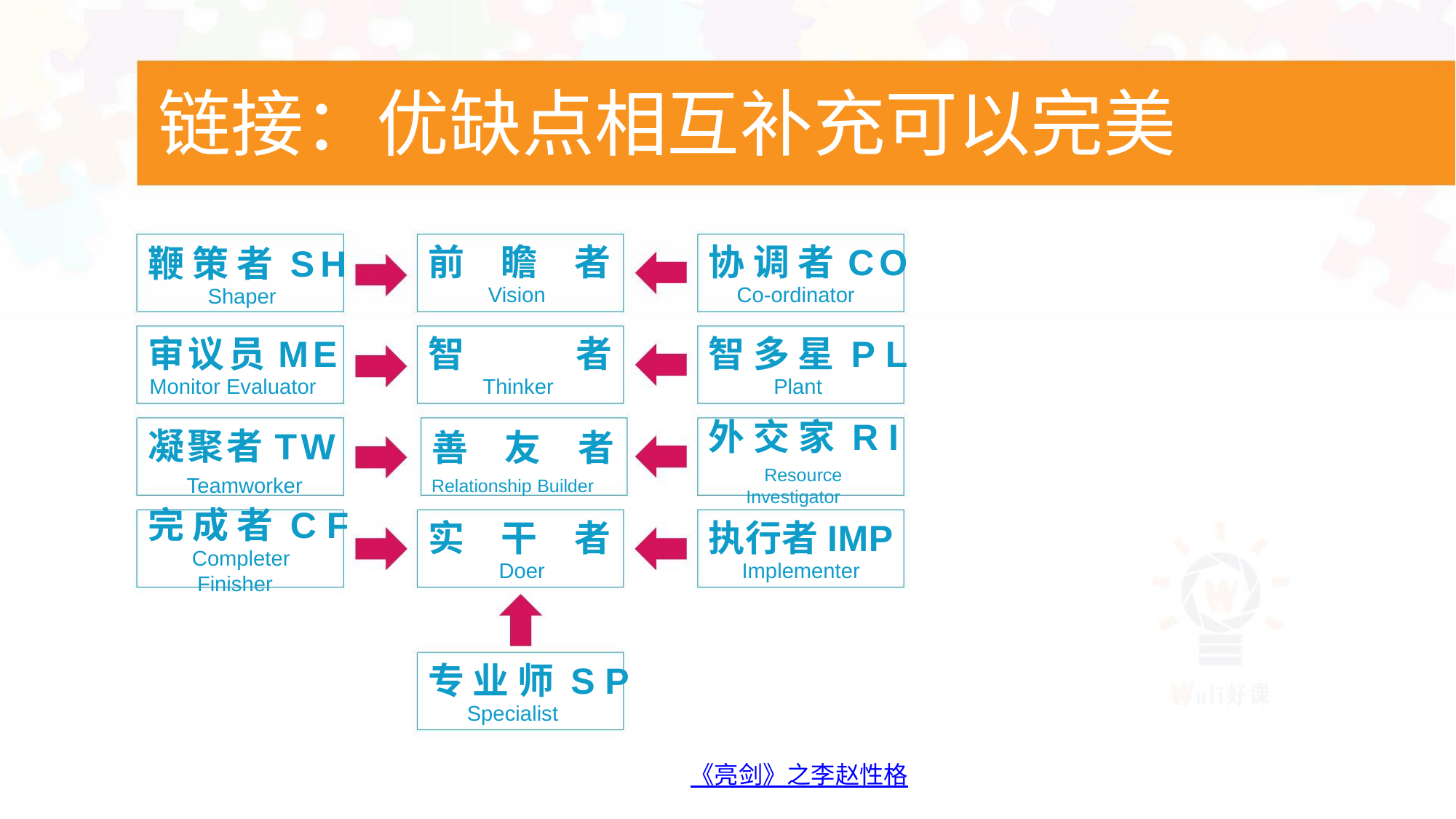

链接：优缺点相互补充可以完美
前 瞻 者
协 调 者CO
鞭 策 者 SH
Vision
Co-ordinator
Shaper
审议员ME
智
者
智 多 星 P L
Monitor Evaluator
Thinker
Plant
外 交 家 R I
Resource
Investigator
凝聚者TW
Teamworker
完 成 者 C F
善 友 者
Relationship Builder
实 干 者
执行者IMP
Completer
Finisher
Doer
Implementer
专 业 师 S P
Specialist
《亮剑》之李赵性格